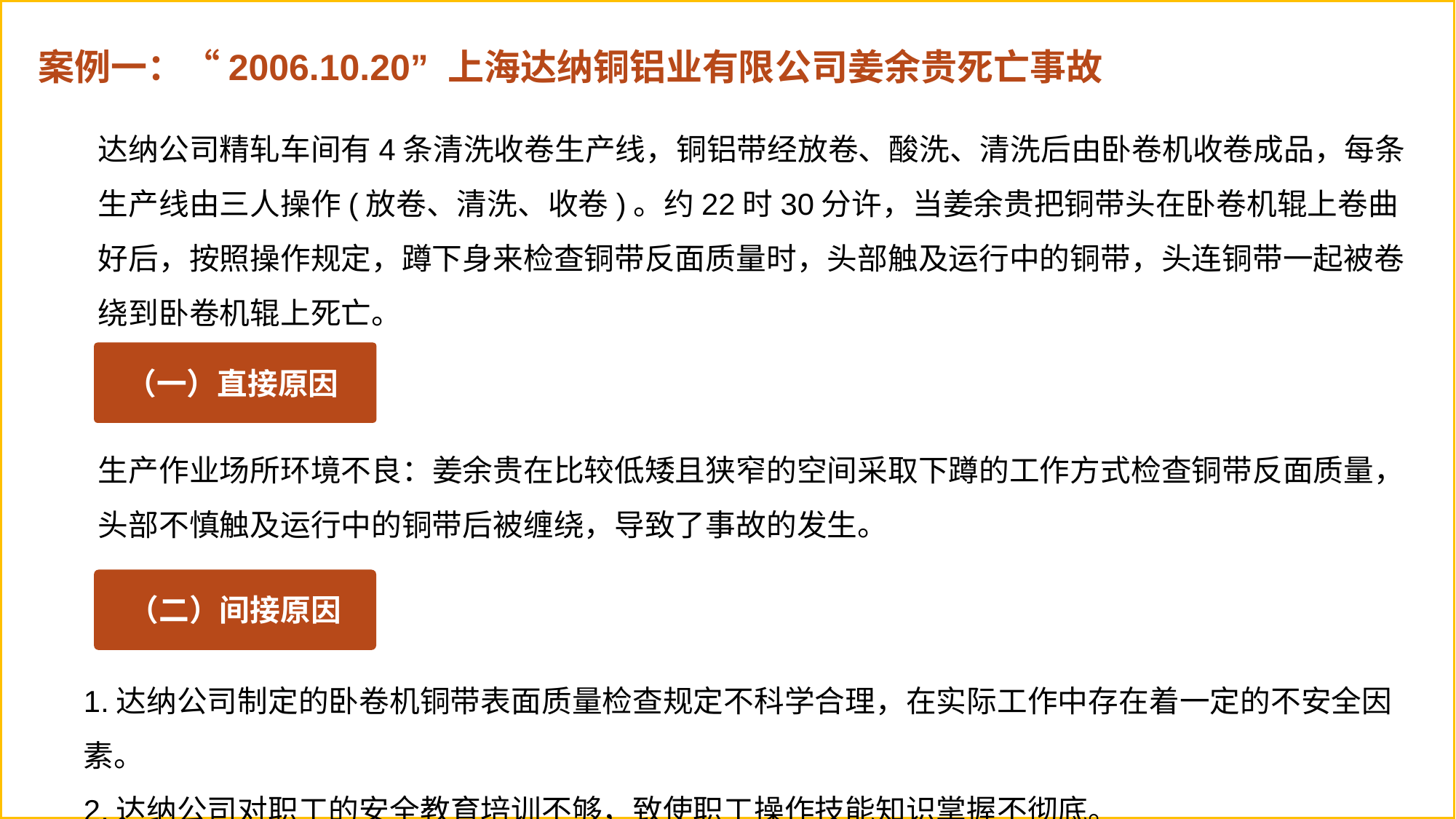

案例一：“2006.10.20” 上海达纳铜铝业有限公司姜余贵死亡事故
达纳公司精轧车间有4条清洗收卷生产线，铜铝带经放卷、酸洗、清洗后由卧卷机收卷成品，每条生产线由三人操作(放卷、清洗、收卷)。约22时30分许，当姜余贵把铜带头在卧卷机辊上卷曲好后，按照操作规定，蹲下身来检查铜带反面质量时，头部触及运行中的铜带，头连铜带一起被卷绕到卧卷机辊上死亡。

（一）直接原因
生产作业场所环境不良：姜余贵在比较低矮且狭窄的空间采取下蹲的工作方式检查铜带反面质量，头部不慎触及运行中的铜带后被缠绕，导致了事故的发生。

（二）间接原因
1.达纳公司制定的卧卷机铜带表面质量检查规定不科学合理，在实际工作中存在着一定的不安全因素。
2.达纳公司对职工的安全教育培训不够，致使职工操作技能知识掌握不彻底。